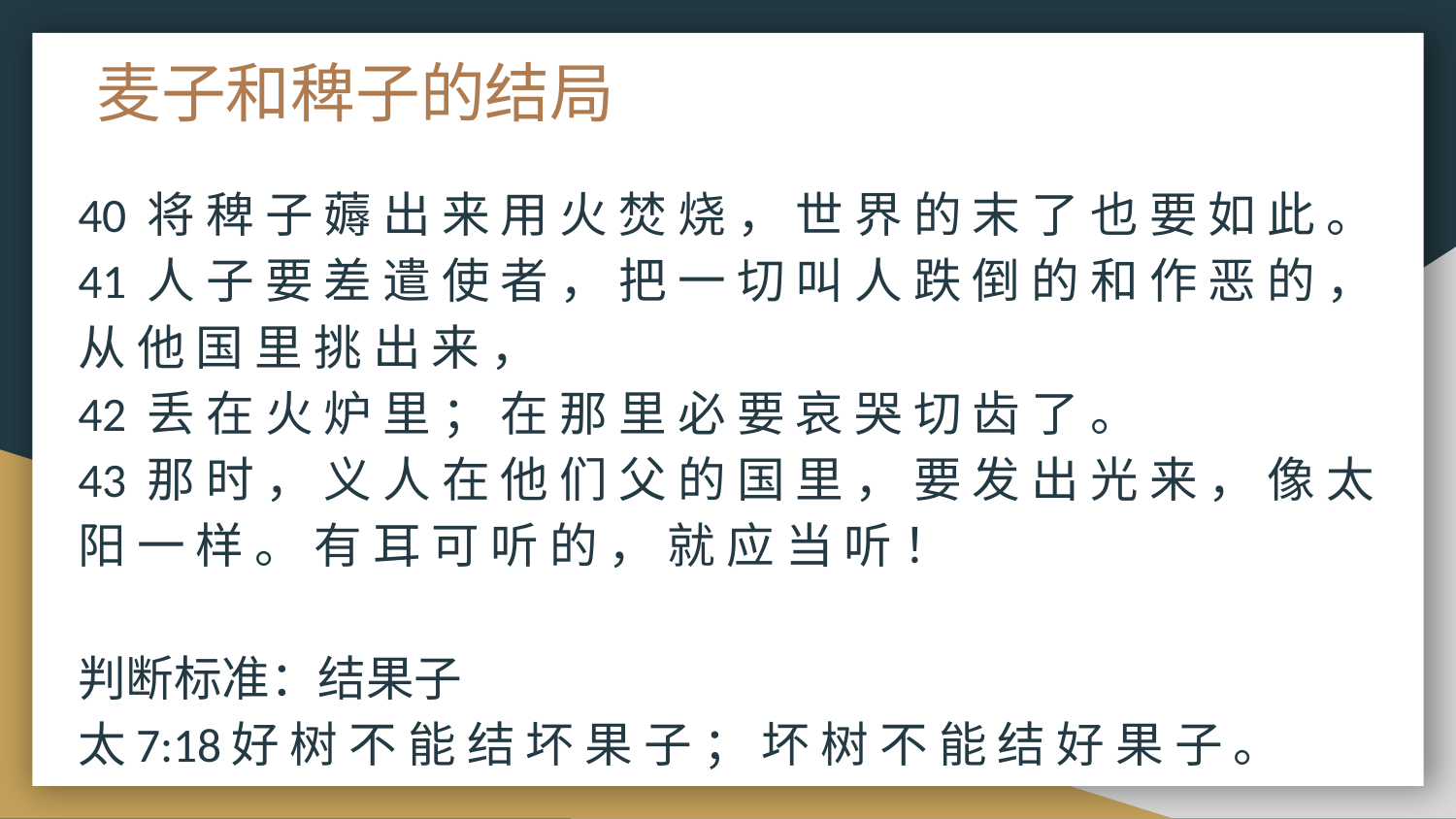

# 麦子和稗子的结局
40 将 稗 子 薅 出 来 用 火 焚 烧 ， 世 界 的 末 了 也 要 如 此 。
41 人 子 要 差 遣 使 者 ， 把 一 切 叫 人 跌 倒 的 和 作 恶 的 ， 从 他 国 里 挑 出 来 ，
42 丢 在 火 炉 里 ； 在 那 里 必 要 哀 哭 切 齿 了 。
43 那 时 ， 义 人 在 他 们 父 的 国 里 ， 要 发 出 光 来 ， 像 太 阳 一 样 。 有 耳 可 听 的 ， 就 应 当 听 ！

判断标准：结果子
太7:18好 树 不 能 结 坏 果 子 ； 坏 树 不 能 结 好 果 子 。